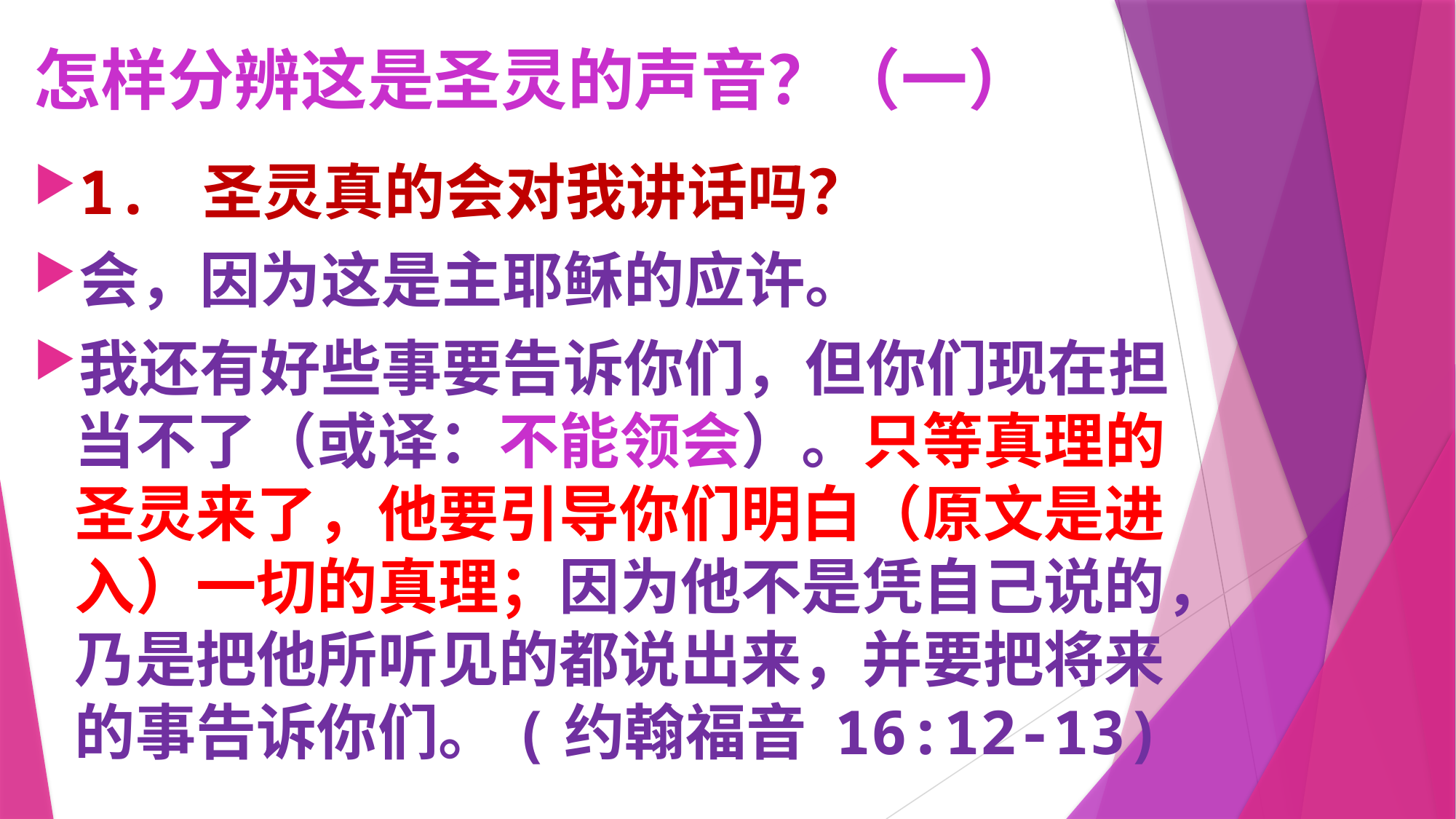

# 怎样分辨这是圣灵的声音？（一）
1. 圣灵真的会对我讲话吗？
会，因为这是主耶稣的应许。
我还有好些事要告诉你们，但你们现在担当不了（或译：不能领会）。只等真理的圣灵来了，他要引导你们明白（原文是进入）一切的真理；因为他不是凭自己说的，乃是把他所听见的都说出来，并要把将来的事告诉你们。(约翰福音 16:12-13)